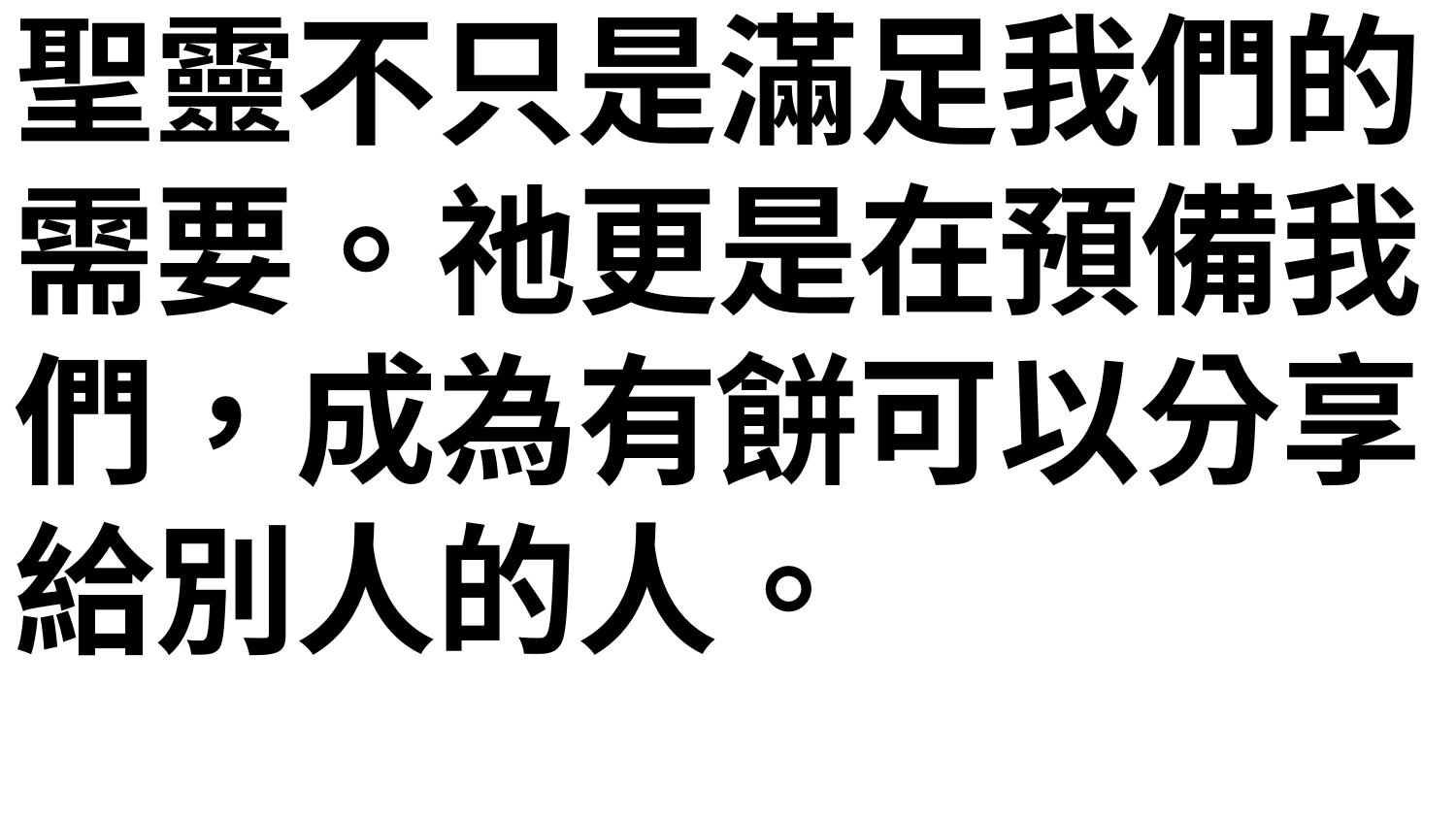

聖靈不只是滿足我們的需要。祂更是在預備我們，成為有餅可以分享給別人的人。